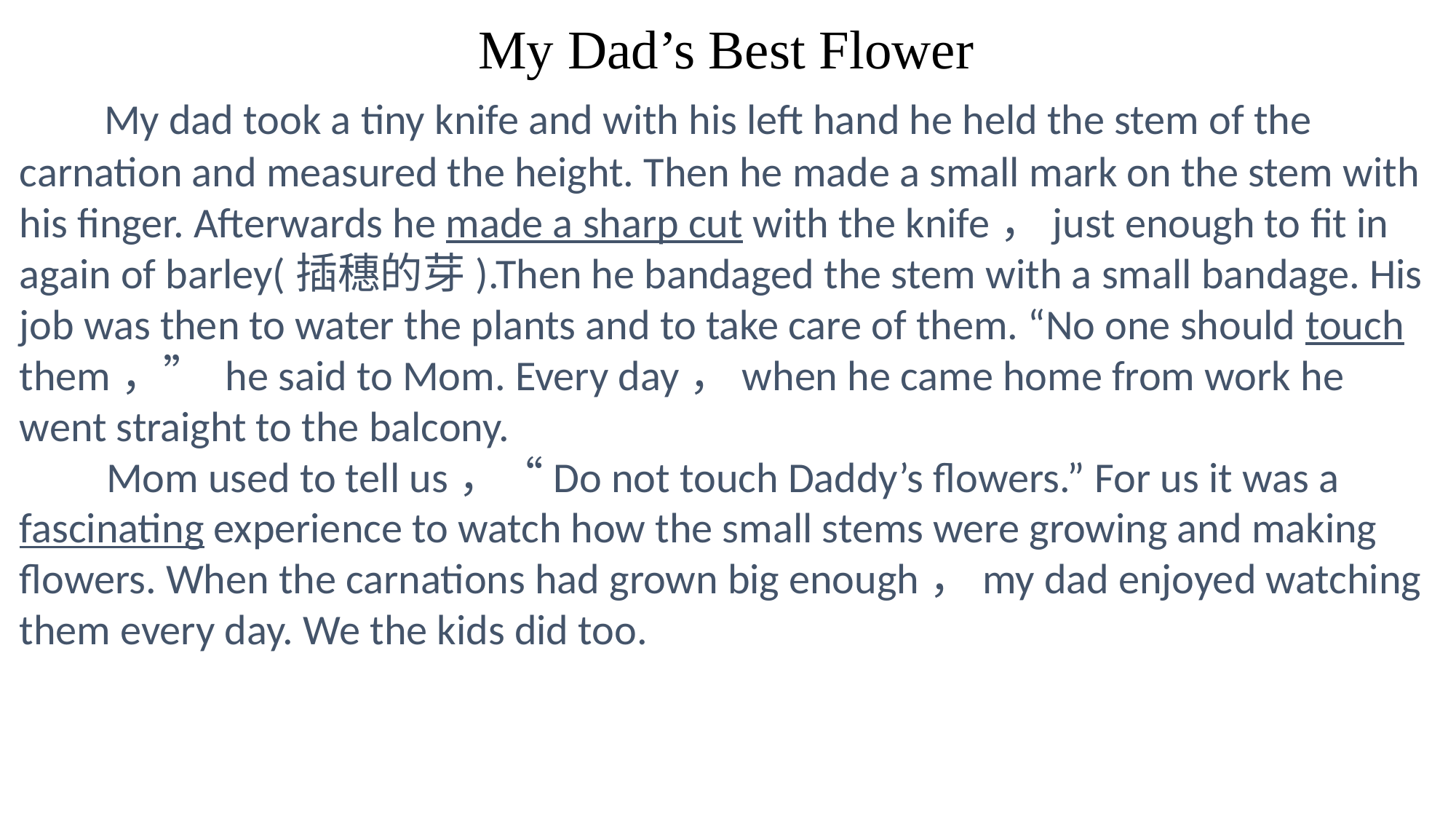

My Dad’s Best Flower

        My dad took a tiny knife and with his left hand he held the stem of the carnation and measured the height. Then he made a small mark on the stem with his finger. Afterwards he made a sharp cut with the knife，just enough to fit in again of barley(插穗的芽).Then he bandaged the stem with a small bandage. His job was then to water the plants and to take care of them. “No one should touch them，” he said to Mom. Every day，when he came home from work he went straight to the balcony.
         Mom used to tell us，“Do not touch Daddy’s flowers.” For us it was a fascinating experience to watch how the small stems were growing and making flowers. When the carnations had grown big enough，my dad enjoyed watching them every day. We the kids did too.